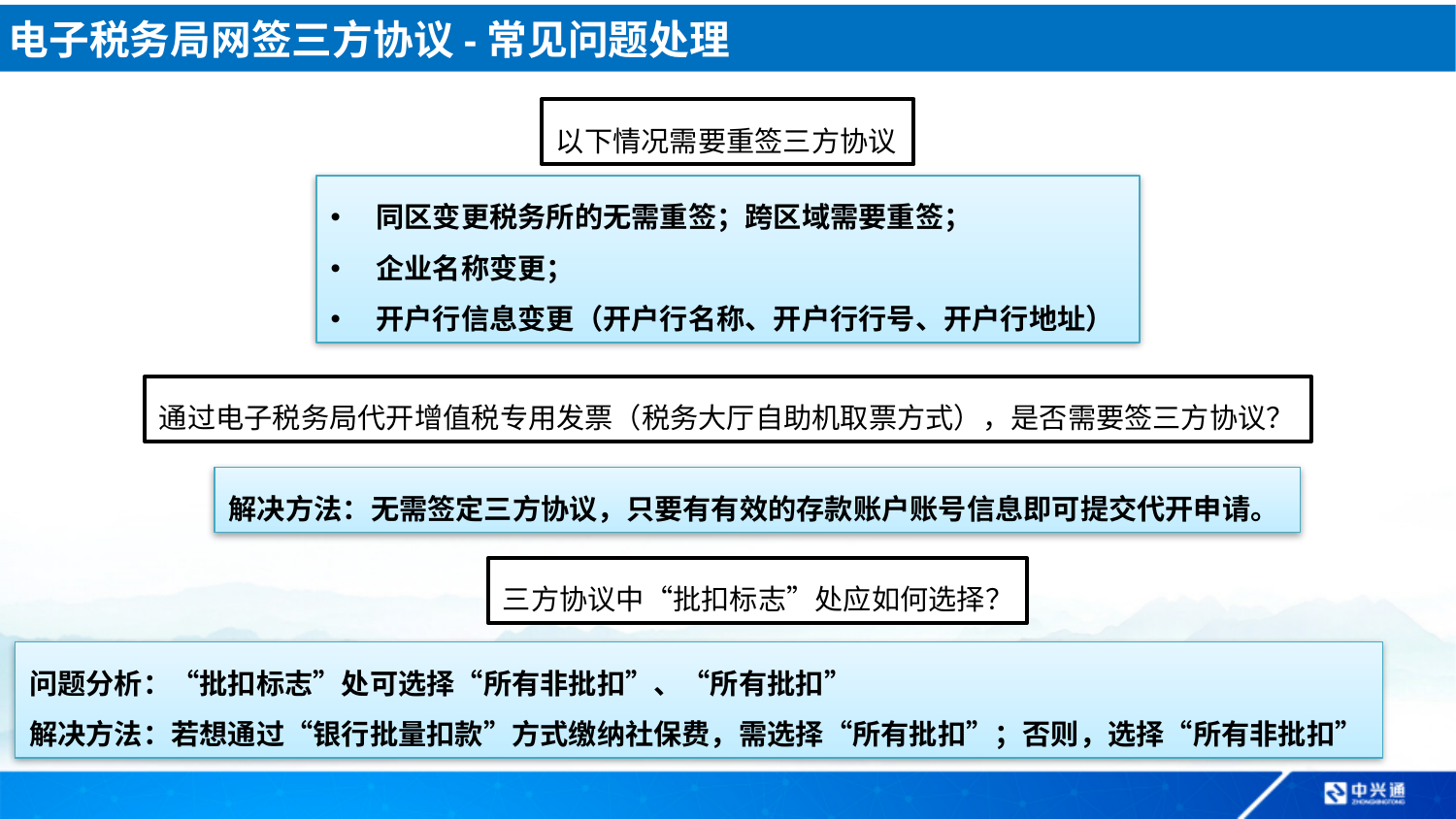

电子税务局网签三方协议-常见问题处理
以下情况需要重签三方协议
同区变更税务所的无需重签；跨区域需要重签；
企业名称变更；
开户行信息变更（开户行名称、开户行行号、开户行地址）
通过电子税务局代开增值税专用发票（税务大厅自助机取票方式），是否需要签三方协议？
解决方法：无需签定三方协议，只要有有效的存款账户账号信息即可提交代开申请。
三方协议中“批扣标志”处应如何选择？
问题分析：“批扣标志”处可选择“所有非批扣”、“所有批扣”
解决方法：若想通过“银行批量扣款”方式缴纳社保费，需选择“所有批扣”；否则，选择“所有非批扣”